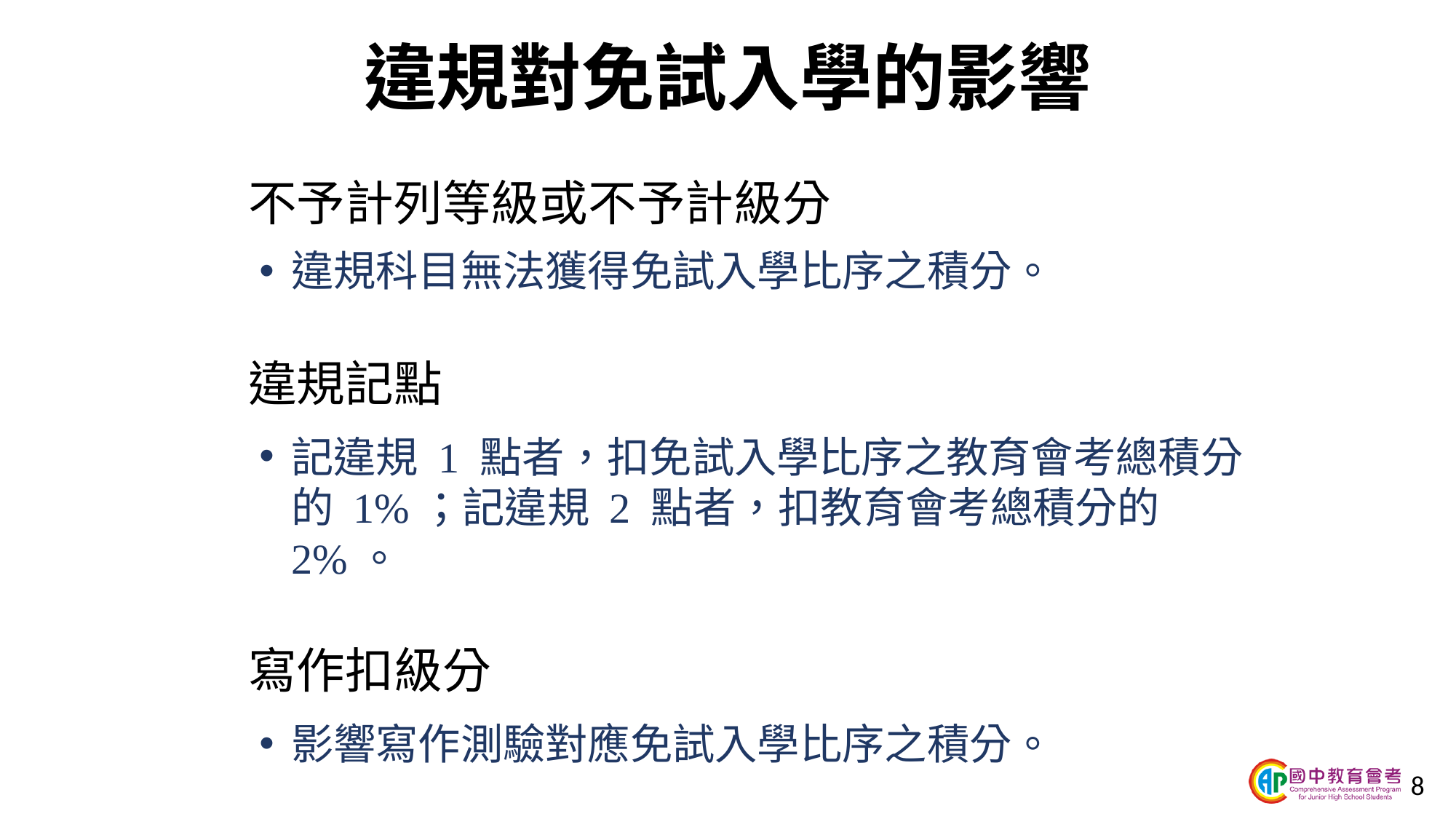

# 違規對免試入學的影響
不予計列等級或不予計級分
違規科目無法獲得免試入學比序之積分。
違規記點
記違規 1 點者，扣免試入學比序之教育會考總積分的 1%；記違規 2 點者，扣教育會考總積分的 2%。
寫作扣級分
影響寫作測驗對應免試入學比序之積分。

8